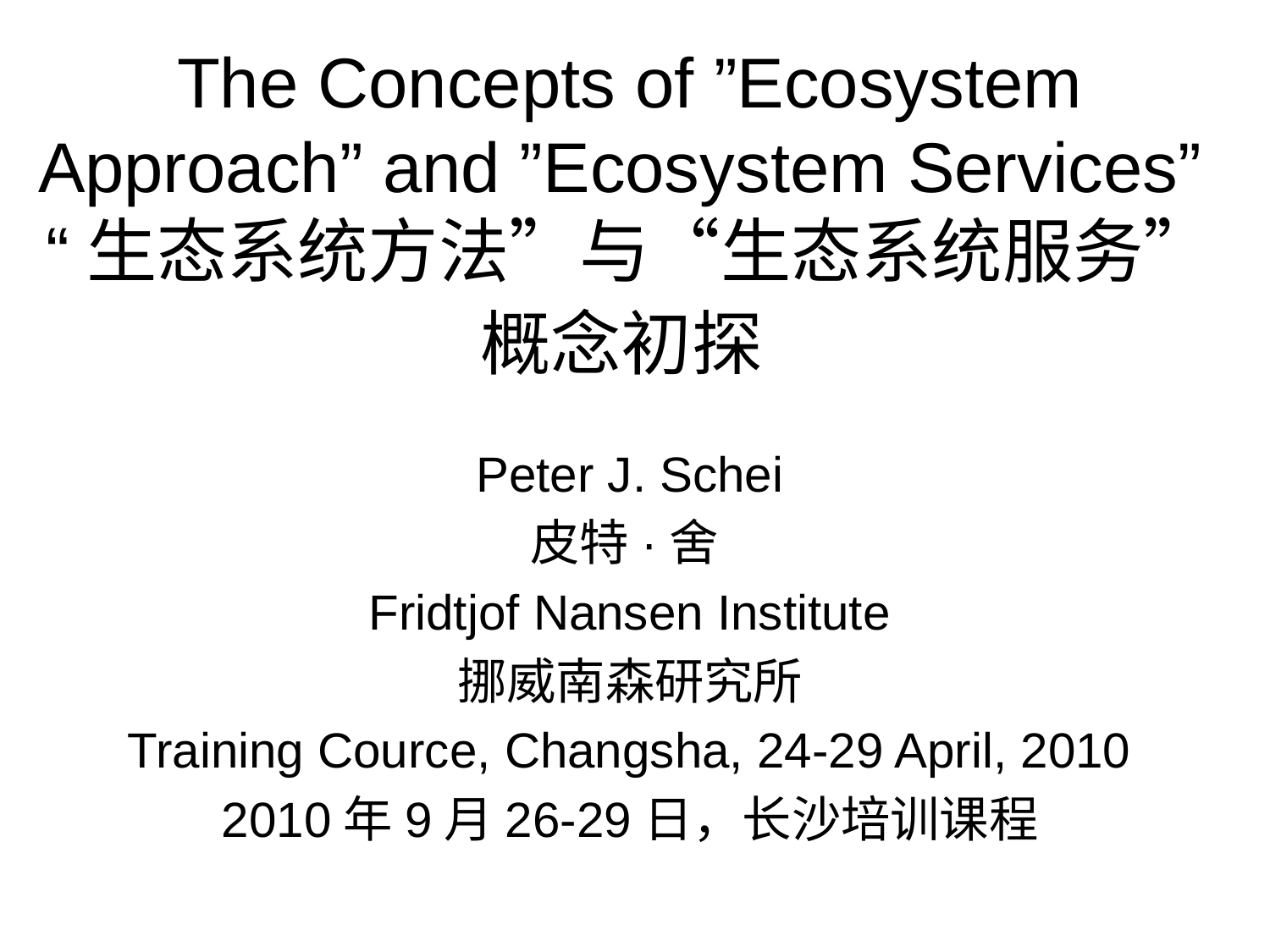

# The Concepts of ”Ecosystem Approach” and ”Ecosystem Services” “生态系统方法”与“生态系统服务” 概念初探
Peter J. Schei
皮特·舍
Fridtjof Nansen Institute
挪威南森研究所
Training Cource, Changsha, 24-29 April, 2010
2010年9月26-29日，长沙培训课程